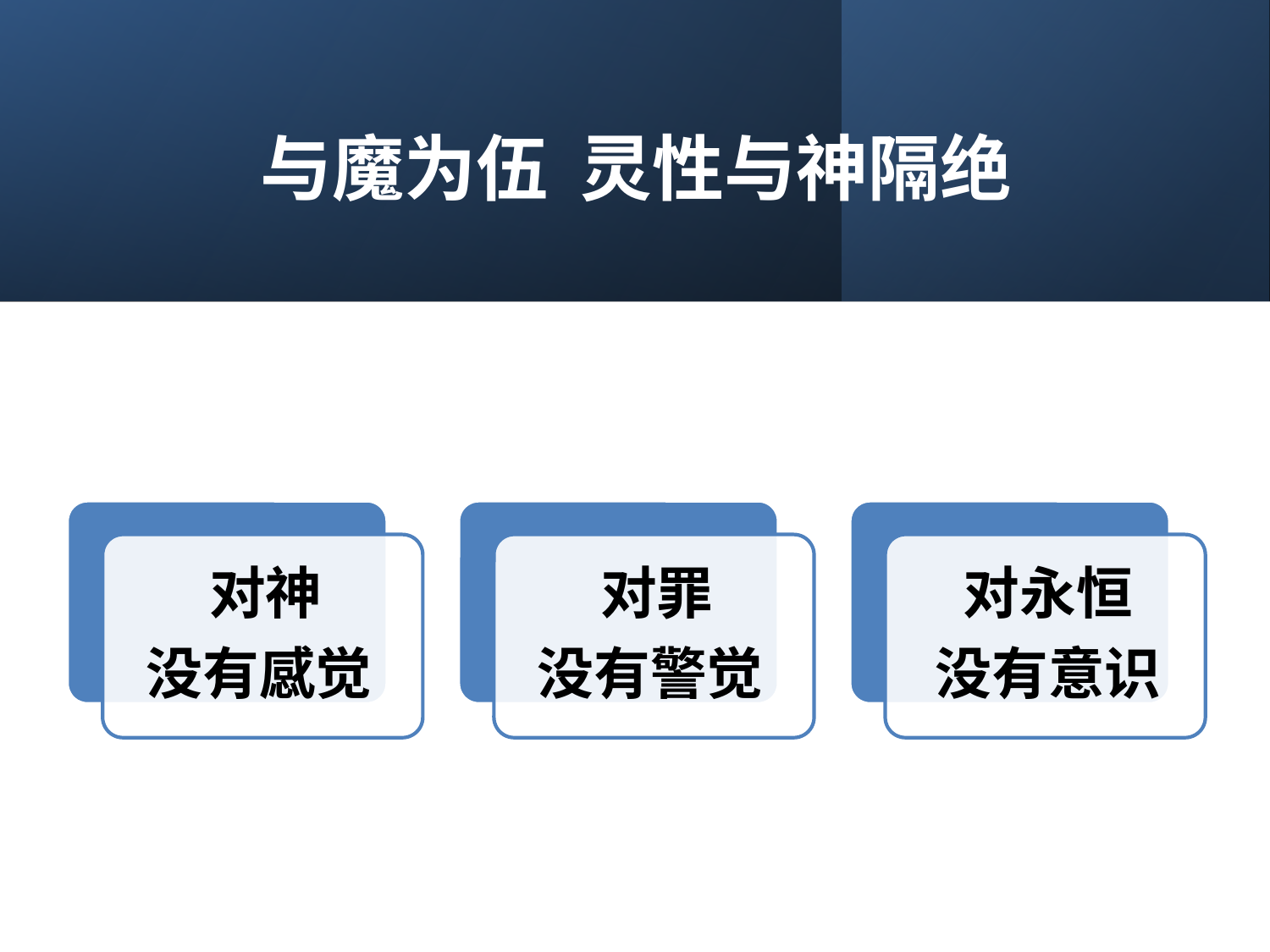

# 与魔为伍  灵性与神隔绝
对神
没有感觉
对罪
没有警觉
对永恒
没有意识